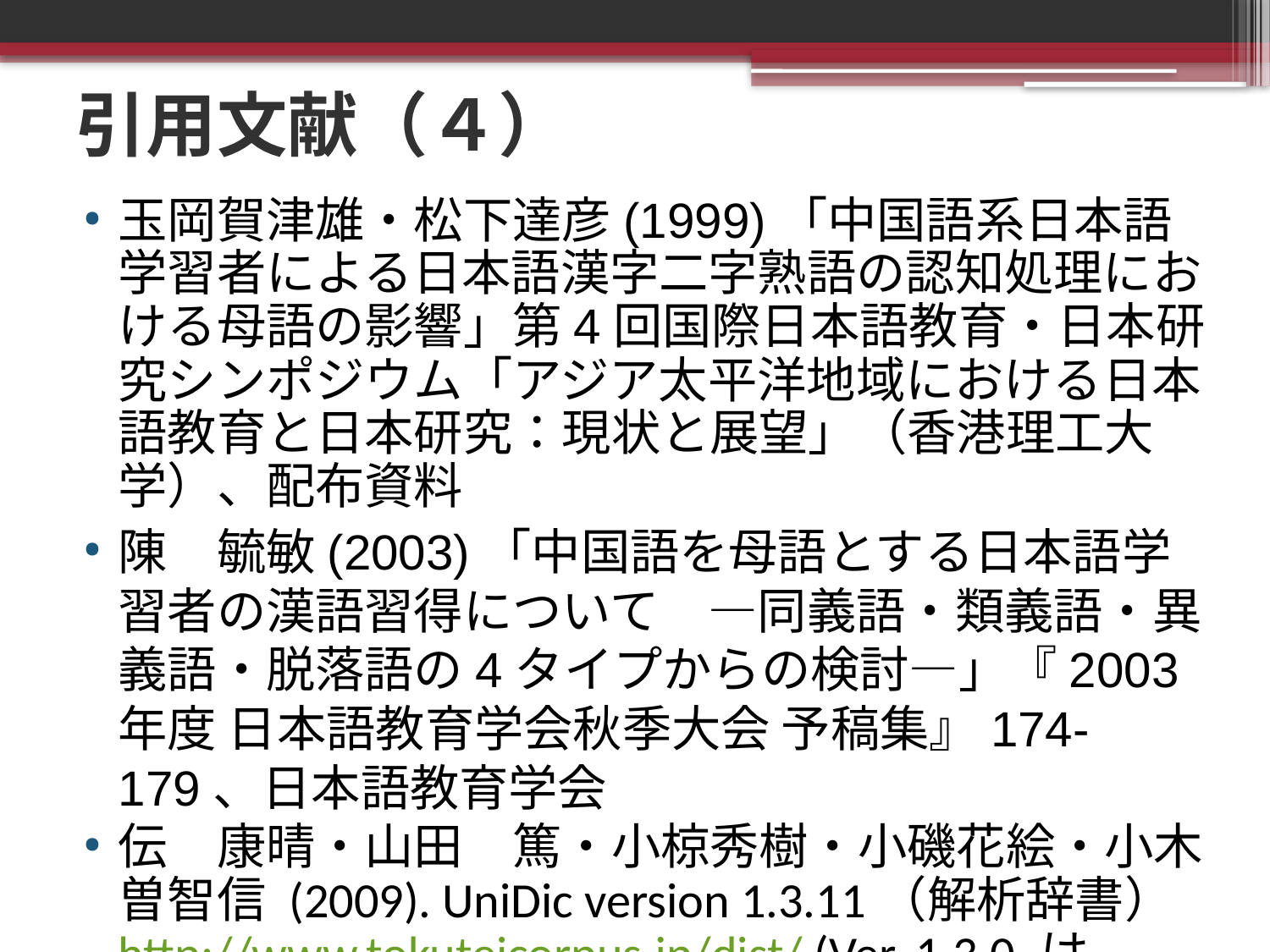

# 引用文献（４）
玉岡賀津雄・松下達彦(1999)「中国語系日本語学習者による日本語漢字二字熟語の認知処理における母語の影響」第4回国際日本語教育・日本研究シンポジウム「アジア太平洋地域における日本語教育と日本研究：現状と展望」（香港理工大学）、配布資料
陳　毓敏(2003)「中国語を母語とする日本語学習者の漢語習得について　―同義語・類義語・異義語・脱落語の4タイプからの検討―」『2003年度 日本語教育学会秋季大会 予稿集』174-179、日本語教育学会
伝　康晴・山田　篤・小椋秀樹・小磯花絵・小木曽智信 (2009). UniDic version 1.3.11（解析辞書） http://www.tokuteicorpus.jp/dist/ (Ver. 1.3.0.は 2007)